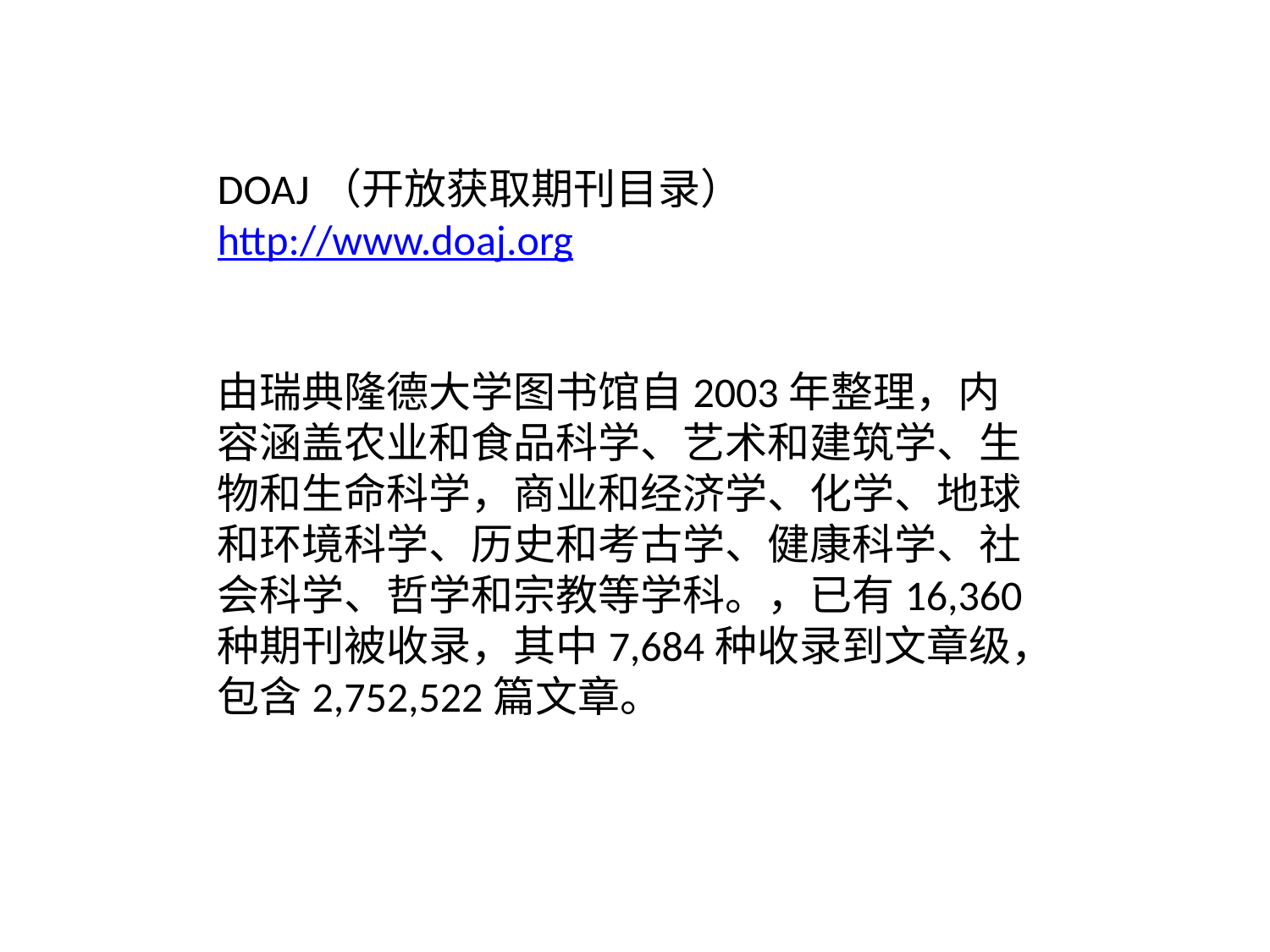

DOAJ（开放获取期刊目录）
http://www.doaj.org

由瑞典隆德大学图书馆自2003年整理，内容涵盖农业和食品科学、艺术和建筑学、生物和生命科学，商业和经济学、化学、地球和环境科学、历史和考古学、健康科学、社会科学、哲学和宗教等学科。，已有16,360种期刊被收录，其中7,684种收录到文章级，包含2,752,522篇文章。